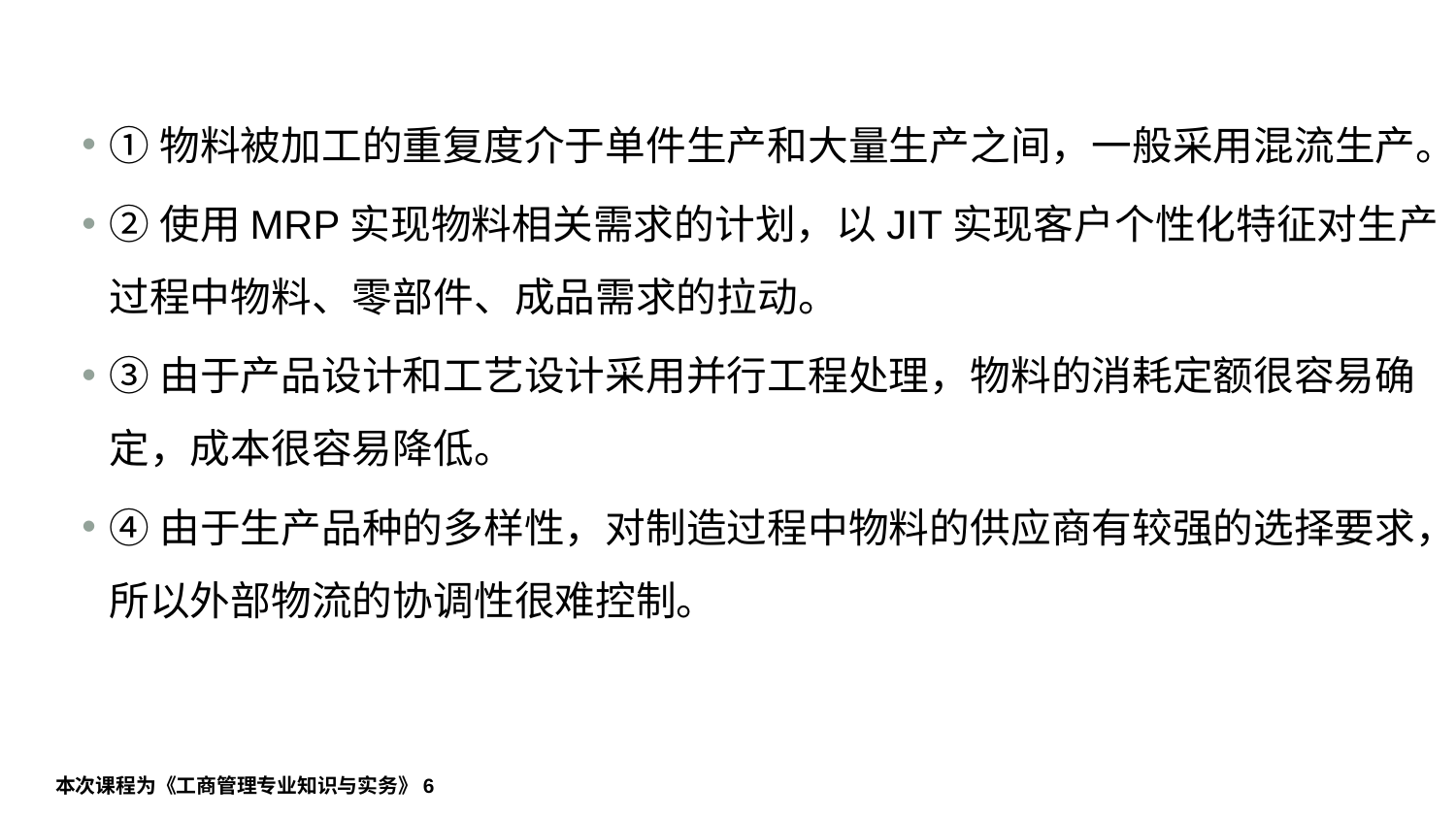

#
①物料被加工的重复度介于单件生产和大量生产之间，一般采用混流生产。
②使用MRP实现物料相关需求的计划，以JIT实现客户个性化特征对生产过程中物料、零部件、成品需求的拉动。
③由于产品设计和工艺设计采用并行工程处理，物料的消耗定额很容易确定，成本很容易降低。
④由于生产品种的多样性，对制造过程中物料的供应商有较强的选择要求，所以外部物流的协调性很难控制。